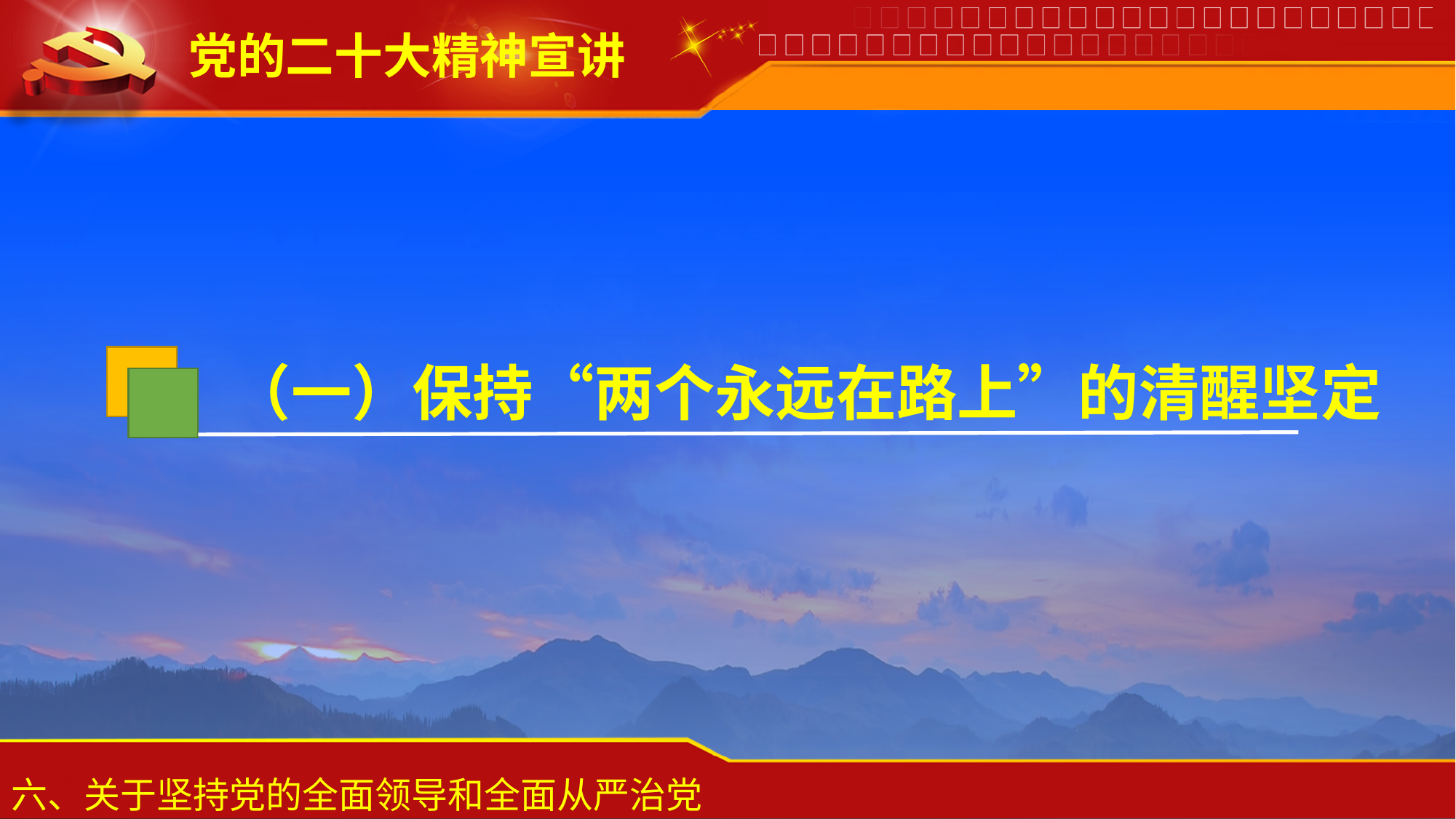

党的二十大精神宣讲

（一）保持“两个永远在路上”的清醒坚定
六、关于坚持党的全面领导和全面从严治党